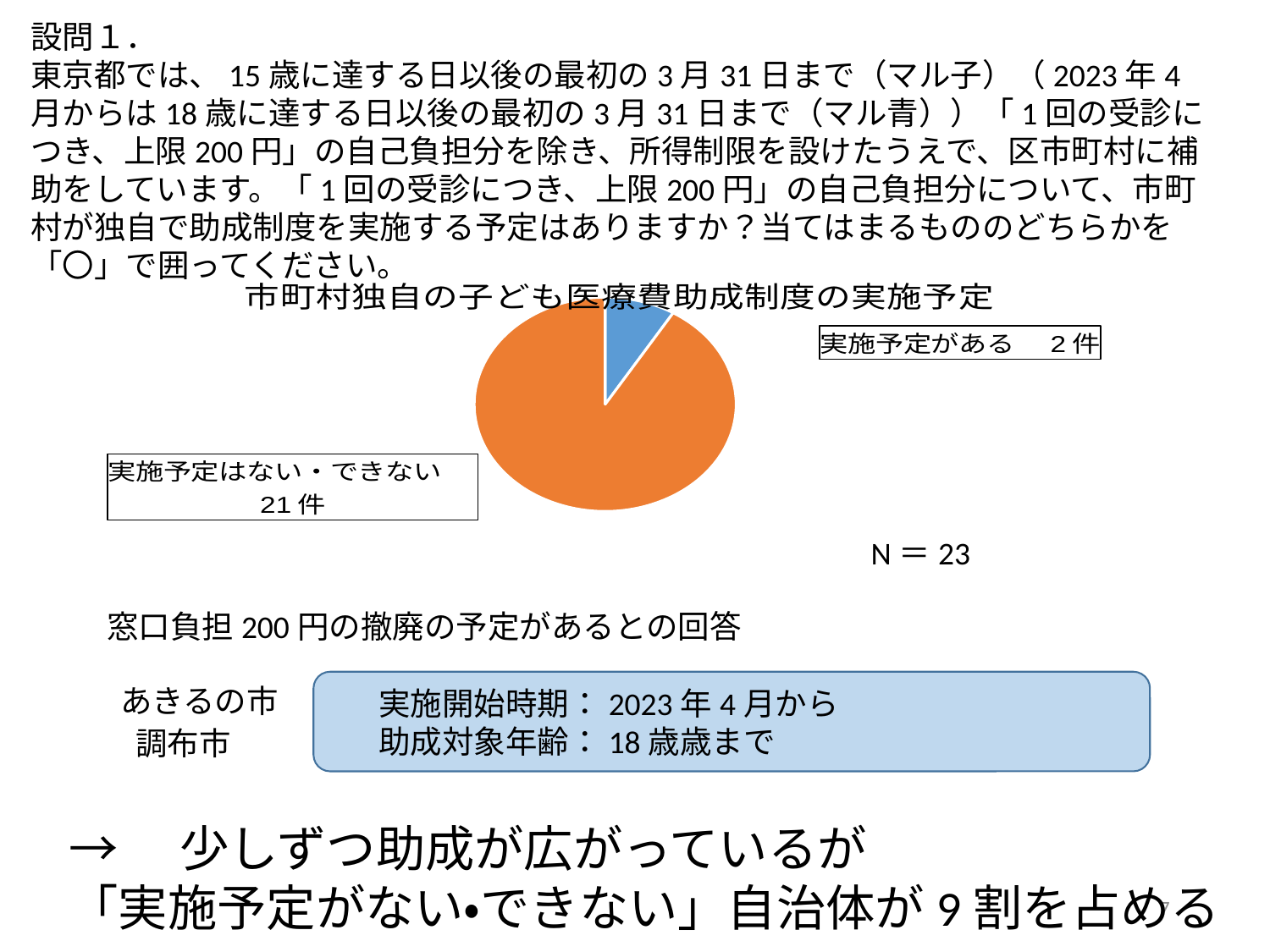

設問１．
東京都では、15歳に達する日以後の最初の3月31日まで（マル子）（2023年4月からは18歳に達する日以後の最初の3月31日まで（マル青））「1回の受診につき、上限200円」の自己負担分を除き、所得制限を設けたうえで、区市町村に補助をしています。「1回の受診につき、上限200円」の自己負担分について、市町村が独自で助成制度を実施する予定はありますか？当てはまるもののどちらかを「〇」で囲ってください。

### Chart: 市町村独自の子ども医療費助成制度の実施予定

| Category |  |
|---|---|
| 実施予定がある | 2.0 |
| 実施予定はない・できない | 21.0 |
| 無回答 | 0.0 |
N＝23
窓口負担200円の撤廃の予定があるとの回答

あきるの市
　　　実施開始時期：2023年4月から
　　　助成対象年齢：18歳歳まで
調布市
→　少しずつ助成が広がっているが
「実施予定がない・できない」自治体が9割を占める
7